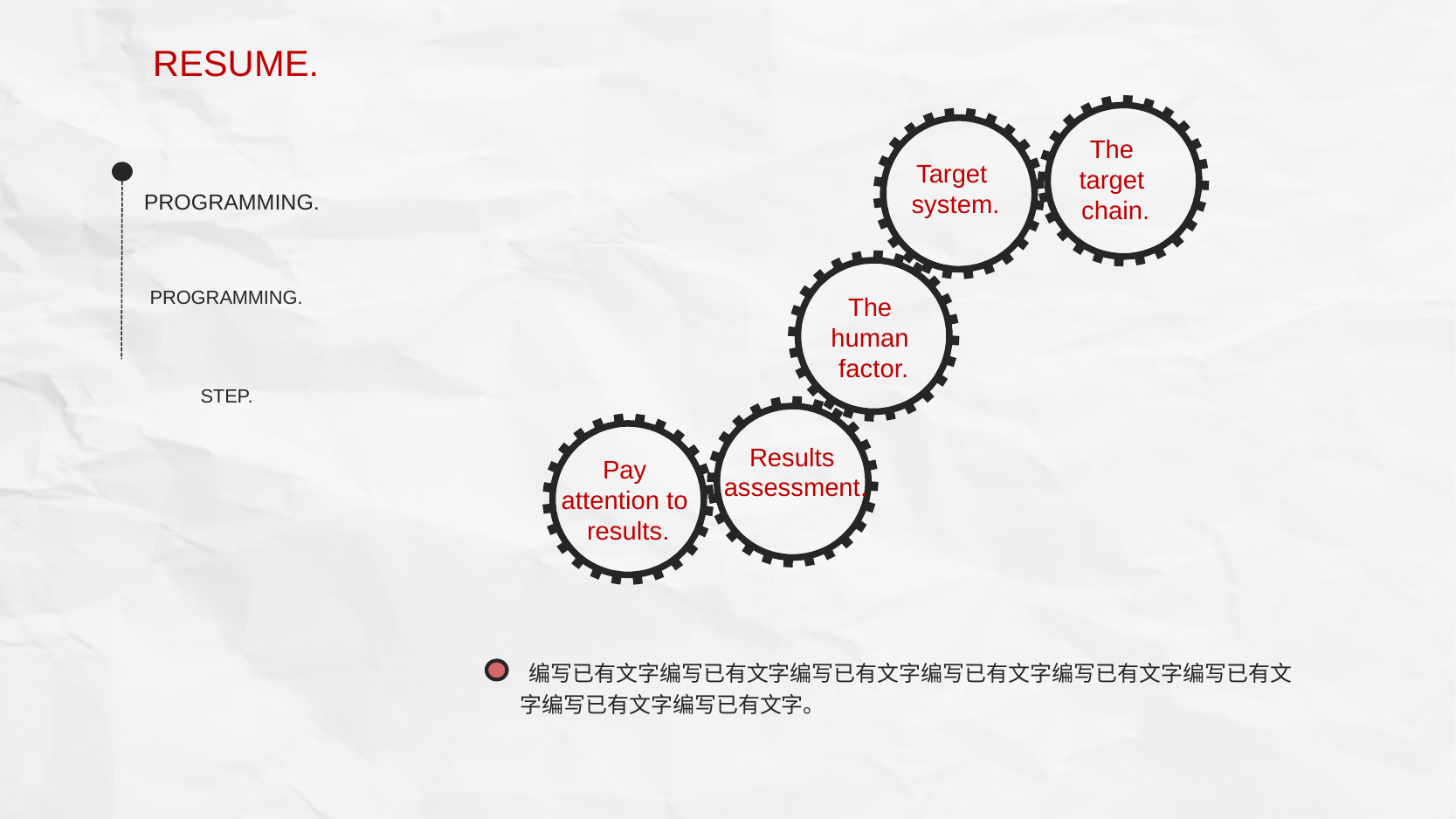

RESUME.

The
target
chain.
PROGRAMMING.

Target
system.

PROGRAMMING.
The
human
factor.
STEP.

Results
assessment.
Pay
attention to
results.
 编写已有文字编写已有文字编写已有文字编写已有文字编写已有文字编写已有文字编写已有文字编写已有文字。